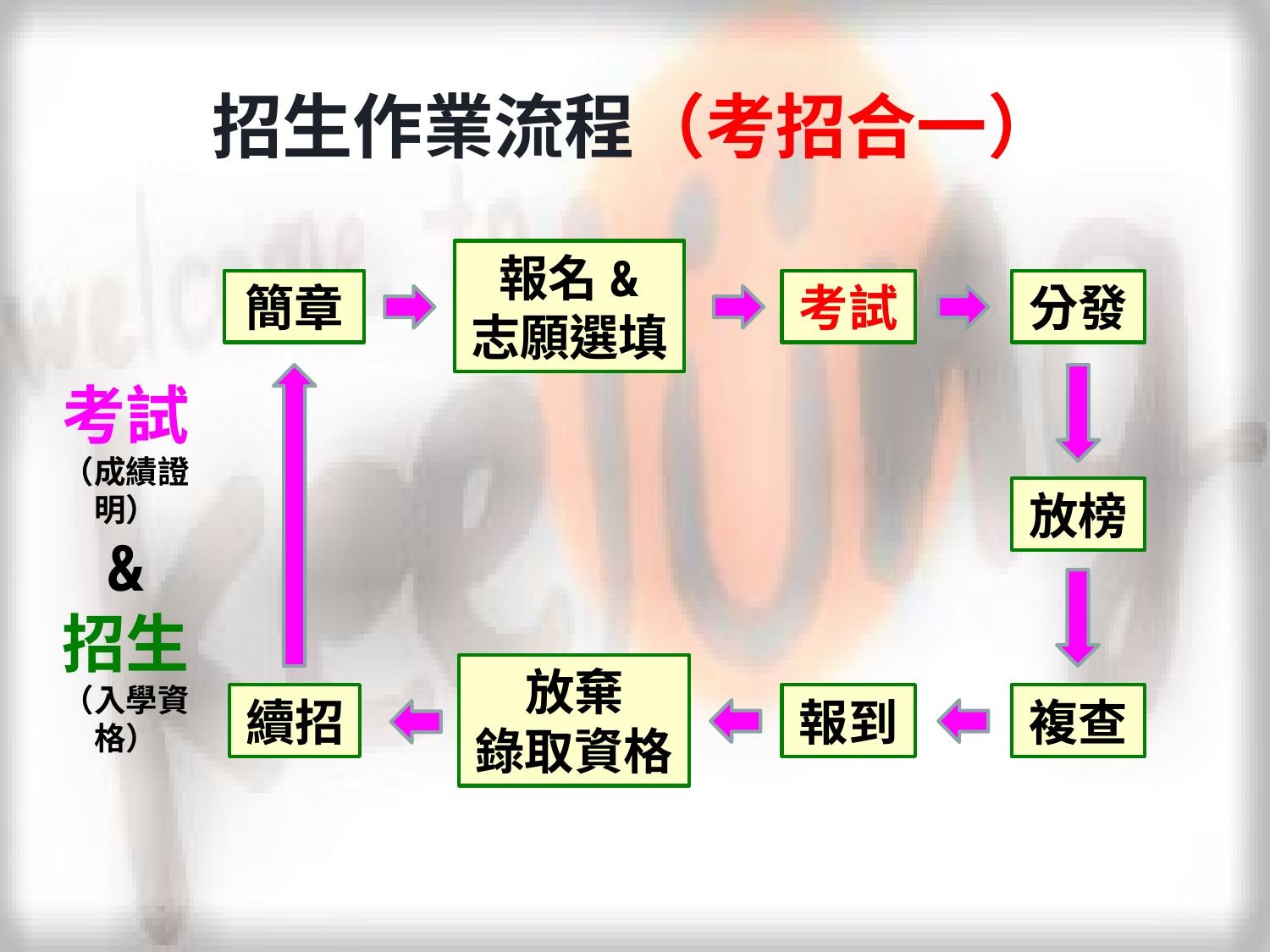

招生作業流程（考招合一）
報名&
志願選填
簡章
考試
分發

放榜

放棄
錄取資格
續招
報到
複查

考試
（成績證明）
&
招生
（入學資格）